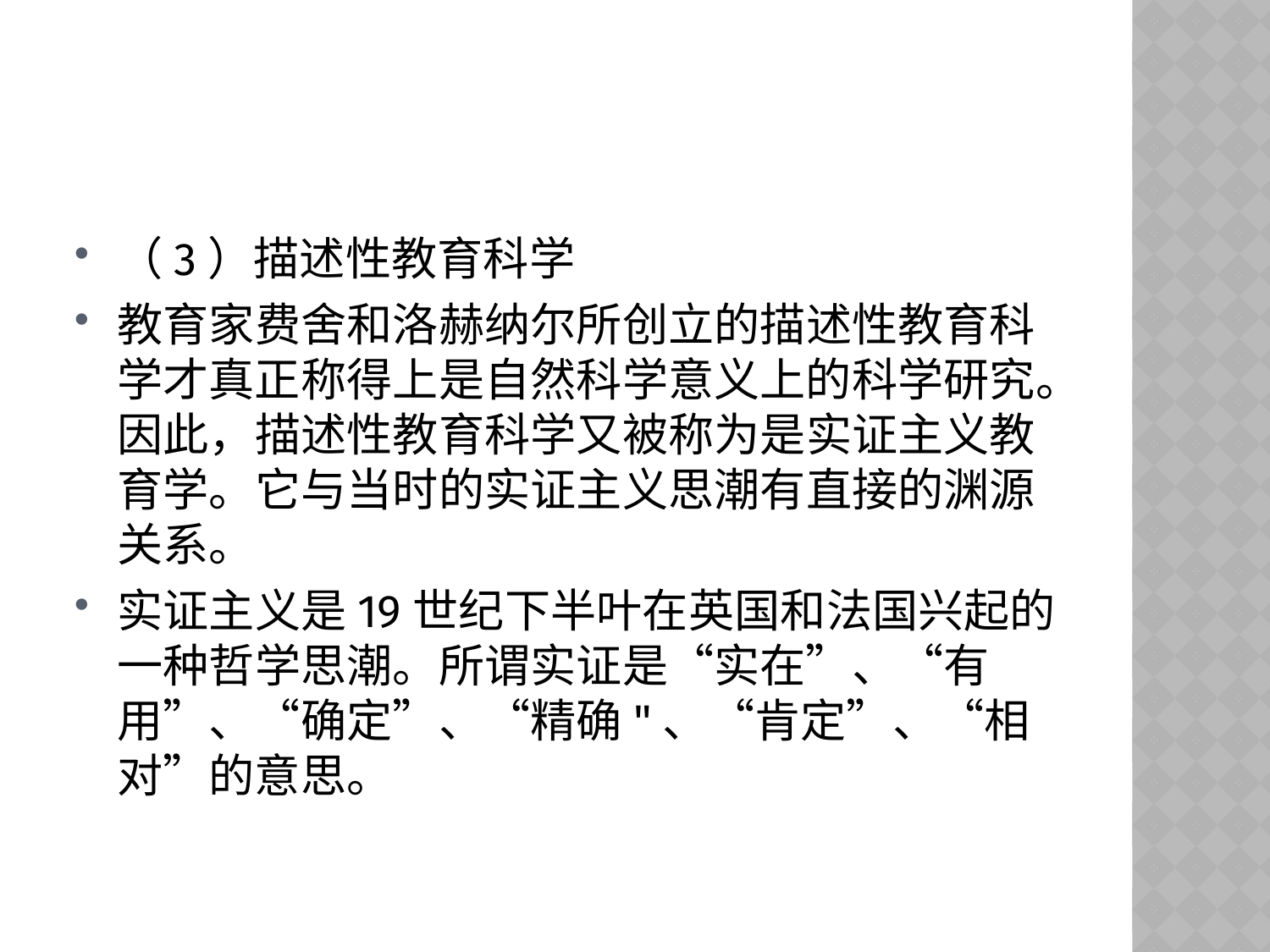

#
（3）描述性教育科学
教育家费舍和洛赫纳尔所创立的描述性教育科学才真正称得上是自然科学意义上的科学研究。因此，描述性教育科学又被称为是实证主义教育学。它与当时的实证主义思潮有直接的渊源关系。
实证主义是19世纪下半叶在英国和法国兴起的一种哲学思潮。所谓实证是“实在”、“有用”、“确定”、“精确"、“肯定”、“相对”的意思。